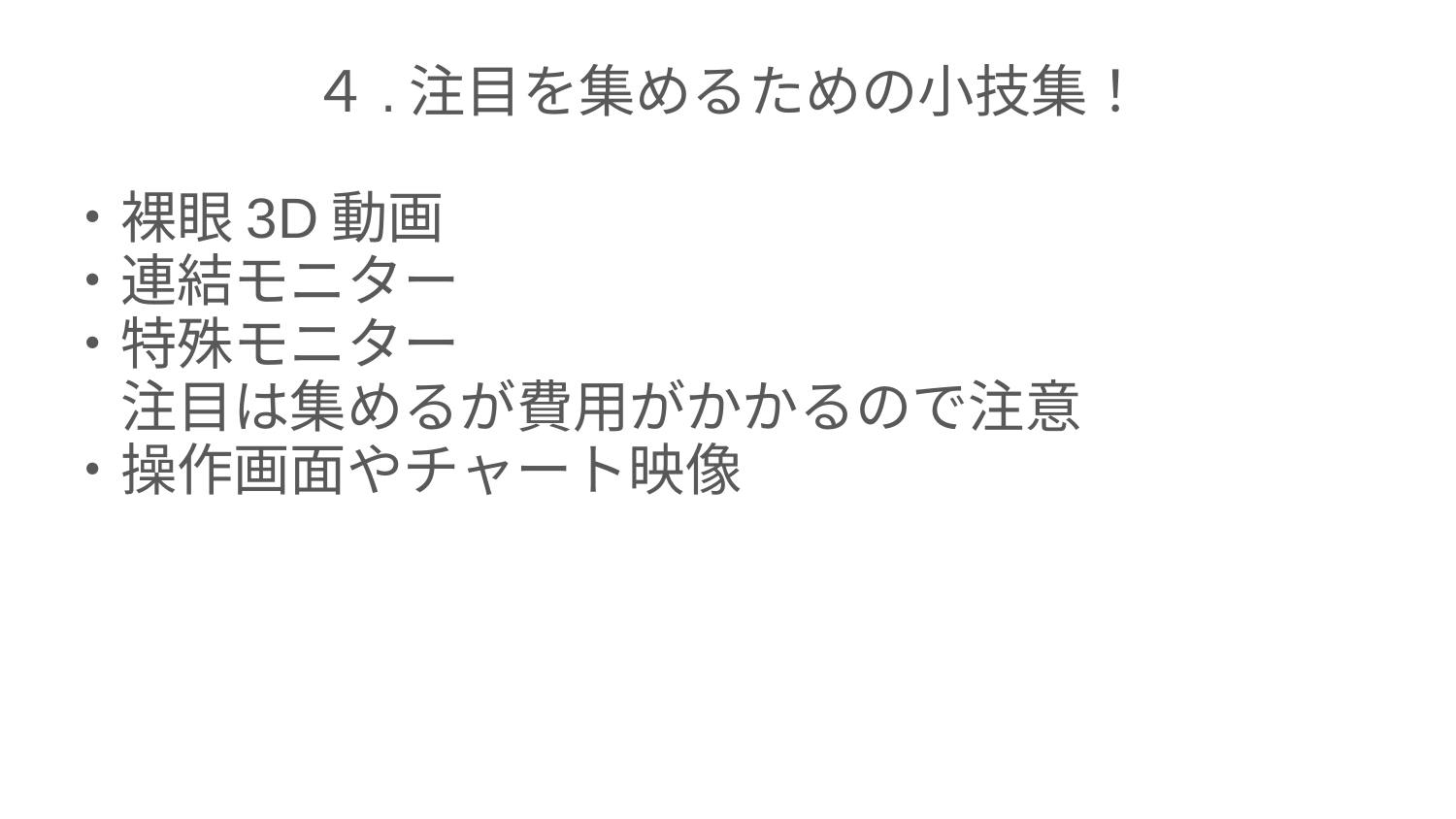

４.注目を集めるための小技集！

・裸眼3D動画
・連結モニター
・特殊モニター
　注目は集めるが費用がかかるので注意
・操作画面やチャート映像